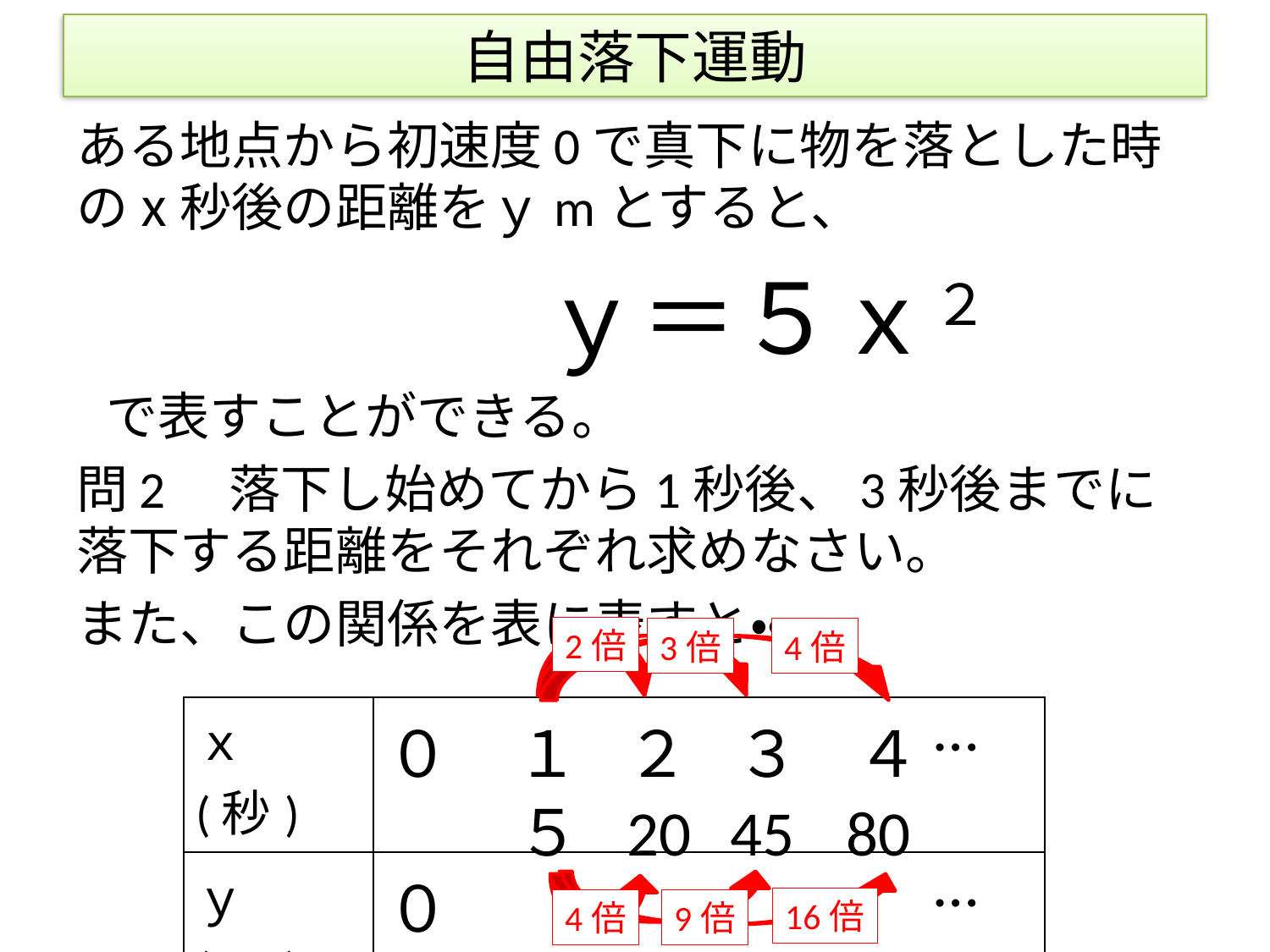

# 自由落下運動
ある地点から初速度0で真下に物を落とした時のⅹ秒後の距離をｙmとすると、
　　　　　　　　　ｙ＝５ｘ２
　で表すことができる。
問2　落下し始めてから1秒後、3秒後までに落下する距離をそれぞれ求めなさい。
また、この関係を表に表すと・・・

2倍
3倍
4倍

| ｘ(秒) | ０ | １ | ２ | ３ | ４ | … |
| --- | --- | --- | --- | --- | --- | --- |
| ｙ(ｍ) | ０ |  |  |  |  | … |
80
45
20
５

16倍
4倍
9倍